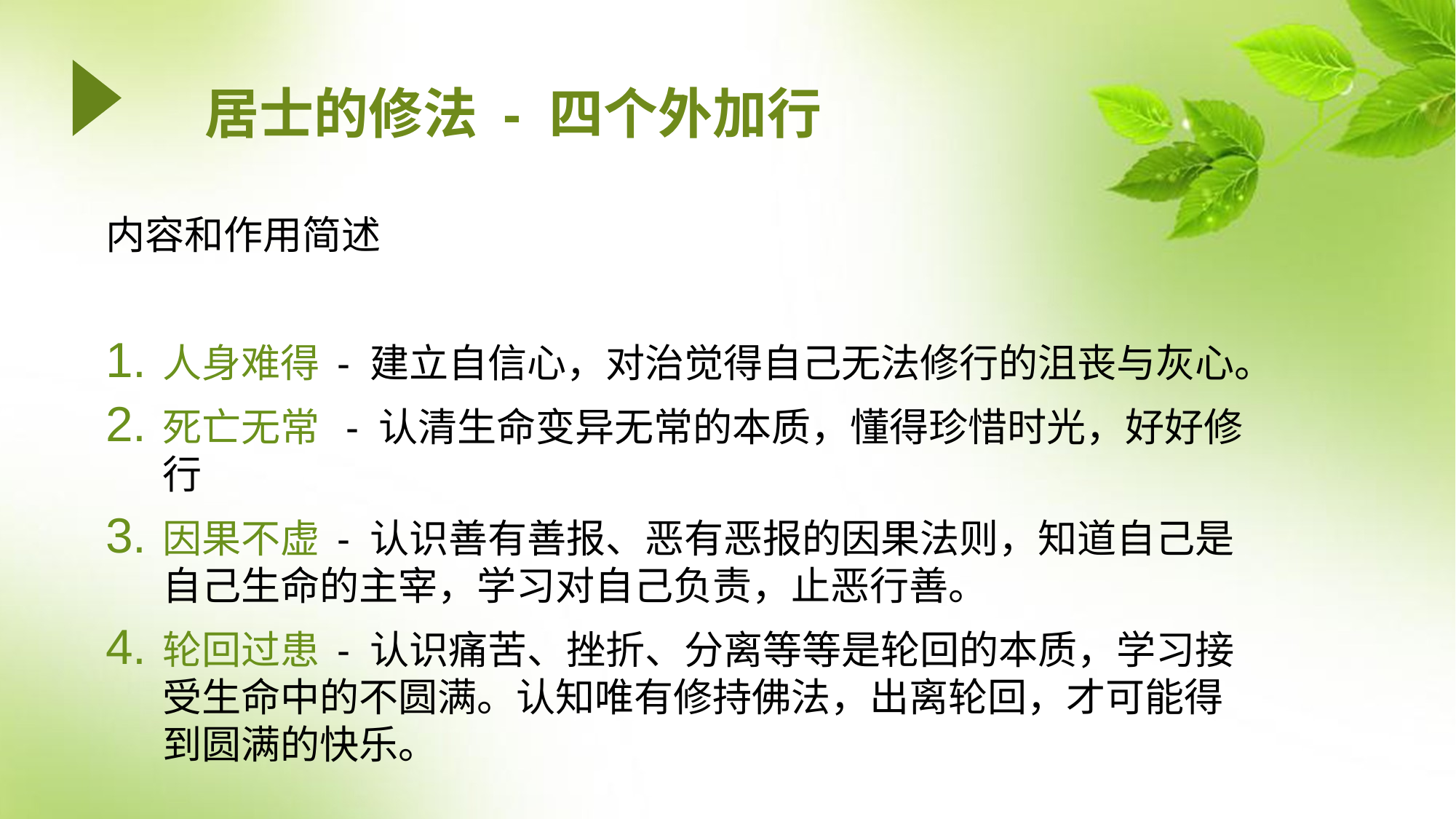

# 居士的修法 - 四个外加行
内容和作用简述

人身难得 - 建立自信心，对治觉得自己无法修行的沮丧与灰心。
死亡无常  - 认清生命变异无常的本质，懂得珍惜时光，好好修行
因果不虚 - 认识善有善报、恶有恶报的因果法则，知道自己是自己生命的主宰，学习对自己负责，止恶行善。
轮回过患 - 认识痛苦、挫折、分离等等是轮回的本质，学习接受生命中的不圆满。认知唯有修持佛法，出离轮回，才可能得到圆满的快乐。